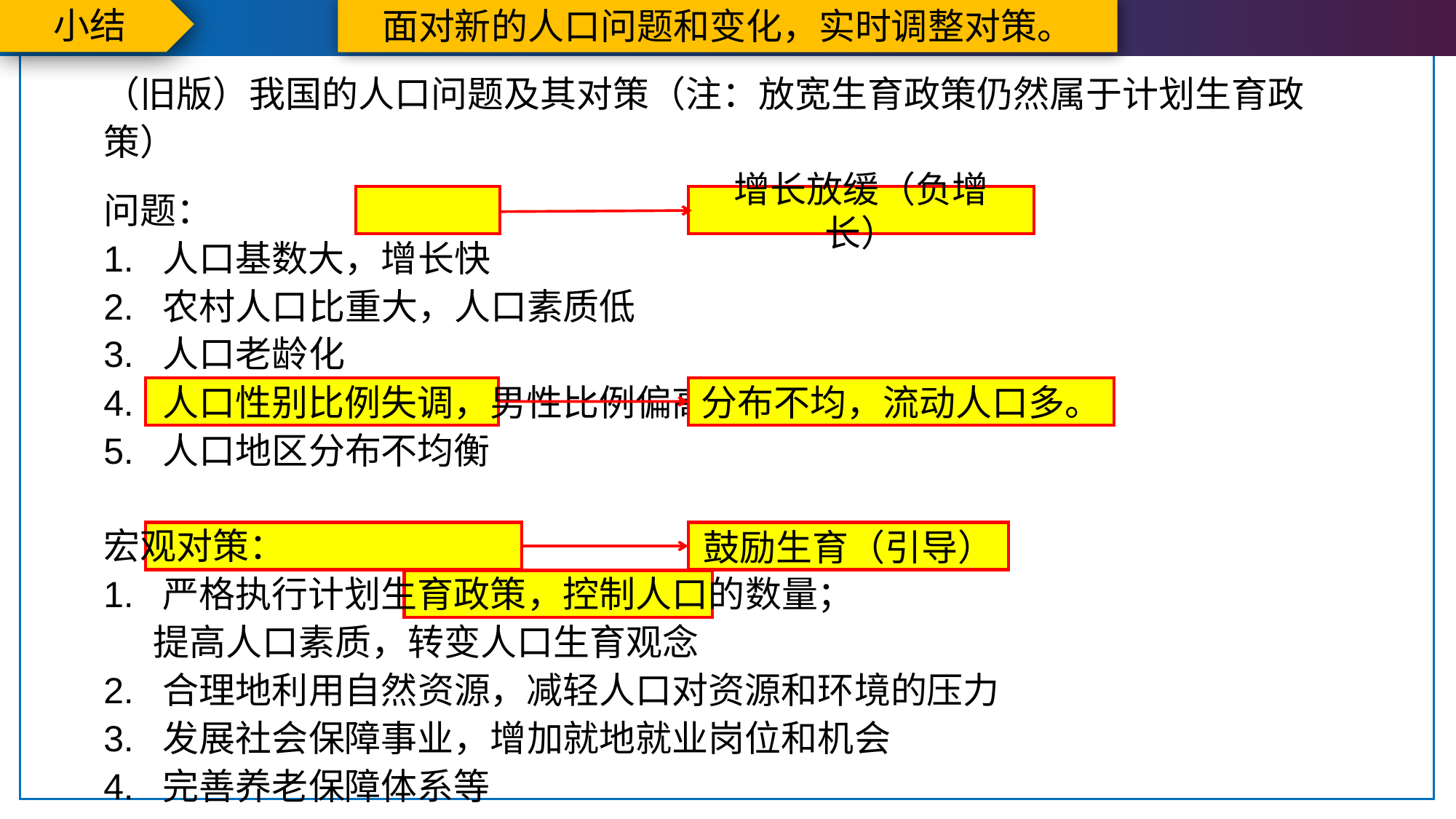

小结
面对新的人口问题和变化，实时调整对策。
（旧版）我国的人口问题及其对策（注：放宽生育政策仍然属于计划生育政策）

问题：
1.  人口基数大，增长快
2.  农村人口比重大，人口素质低
3.  人口老龄化
4.  人口性别比例失调，男性比例偏高
5.  人口地区分布不均衡

宏观对策：
1.  严格执行计划生育政策，控制人口的数量；
     提高人口素质，转变人口生育观念
2.  合理地利用自然资源，减轻人口对资源和环境的压力
3.  发展社会保障事业，增加就地就业岗位和机会
4.  完善养老保障体系等

增长放缓（负增长）

分布不均，流动人口多。

鼓励生育（引导）